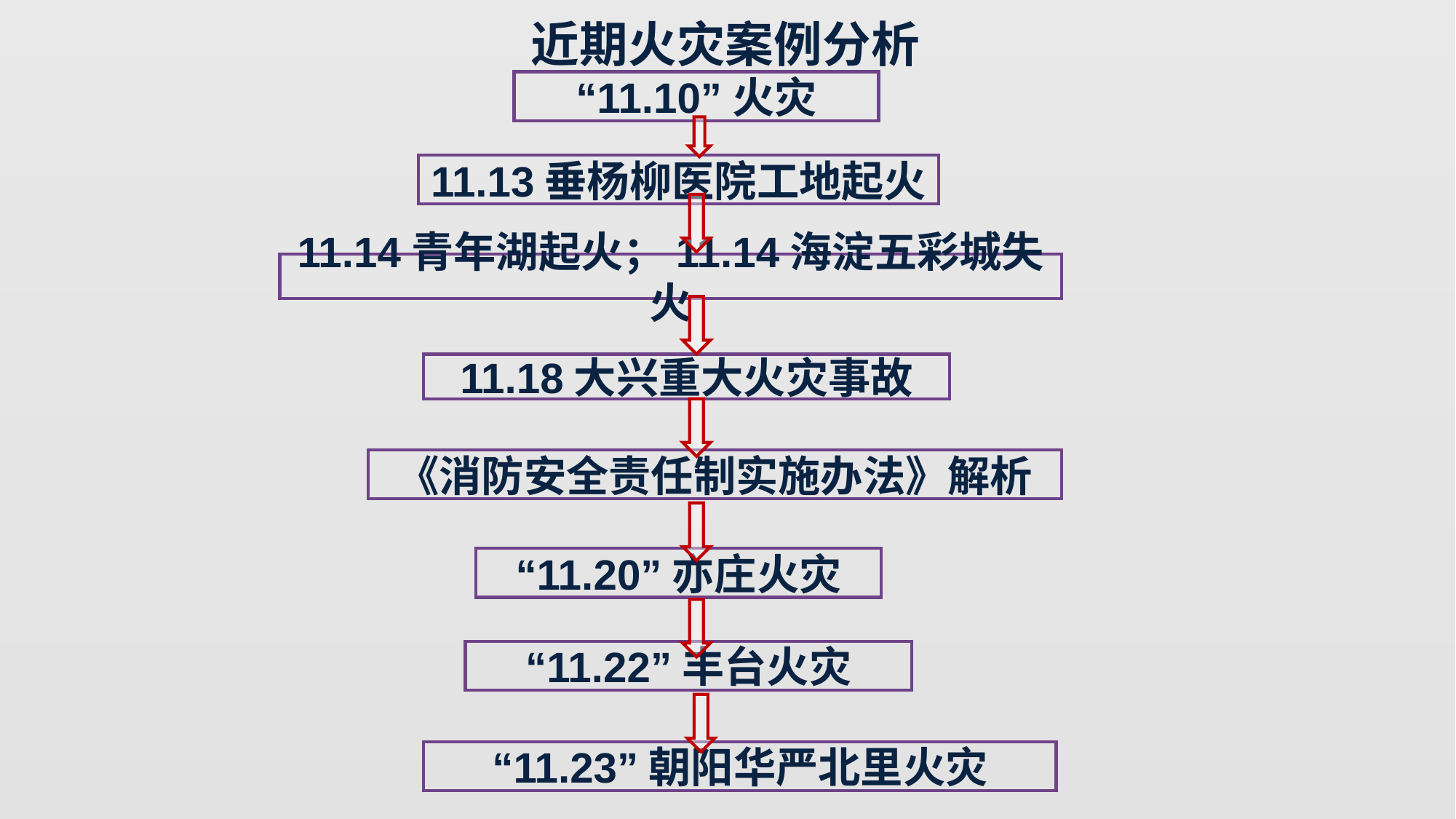

# 近期火灾案例分析
“11.10”火灾

11.13垂杨柳医院工地起火

11.14青年湖起火；11.14海淀五彩城失火

11.18大兴重大火灾事故

《消防安全责任制实施办法》解析

“11.20”亦庄火灾

“11.22”丰台火灾

“11.23”朝阳华严北里火灾
2